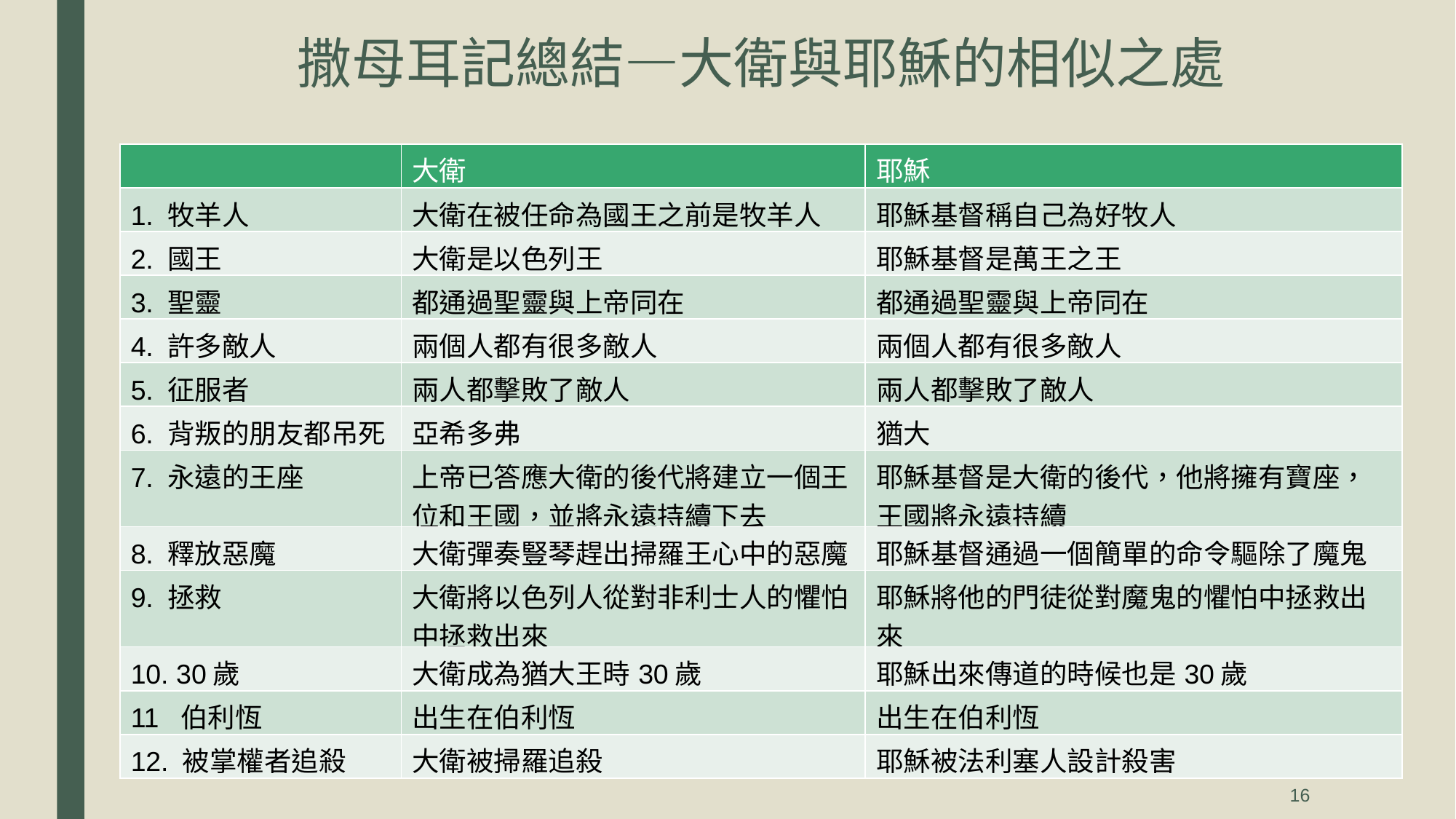

# 撒母耳記總結—大衛與耶穌的相似之處
|  | 大衛 | 耶穌 |
| --- | --- | --- |
| 1. 牧羊人 | 大衛在被任命為國王之前是牧羊人 | 耶穌基督稱自己為好牧人 |
| 2. 國王 | 大衛是以色列王 | 耶穌基督是萬王之王 |
| 3. 聖靈 | 都通過聖靈與上帝同在 | 都通過聖靈與上帝同在 |
| 4. 許多敵人 | 兩個人都有很多敵人 | 兩個人都有很多敵人 |
| 5. 征服者 | 兩人都擊敗了敵人 | 兩人都擊敗了敵人 |
| 6. 背叛的朋友都吊死 | 亞希多弗 | 猶大 |
| 7. 永遠的王座 | 上帝已答應大衛的後代將建立一個王位和王國，並將永遠持續下去 | 耶穌基督是大衛的後代，他將擁有寶座，王國將永遠持續 |
| 8. 釋放惡魔 | 大衛彈奏豎琴趕出掃羅王心中的惡魔 | 耶穌基督通過一個簡單的命令驅除了魔鬼 |
| 9. 拯救 | 大衛將以色列人從對非利士人的懼怕中拯救出來 | 耶穌將他的門徒從對魔鬼的懼怕中拯救出來 |
| 10. 30歲 | 大衛成為猶大王時30歲 | 耶穌出來傳道的時候也是30歲 |
| 11 伯利恆 | 出生在伯利恆 | 出生在伯利恆 |
| 12. 被掌權者追殺 | 大衛被掃羅追殺 | 耶穌被法利塞人設計殺害 |

16